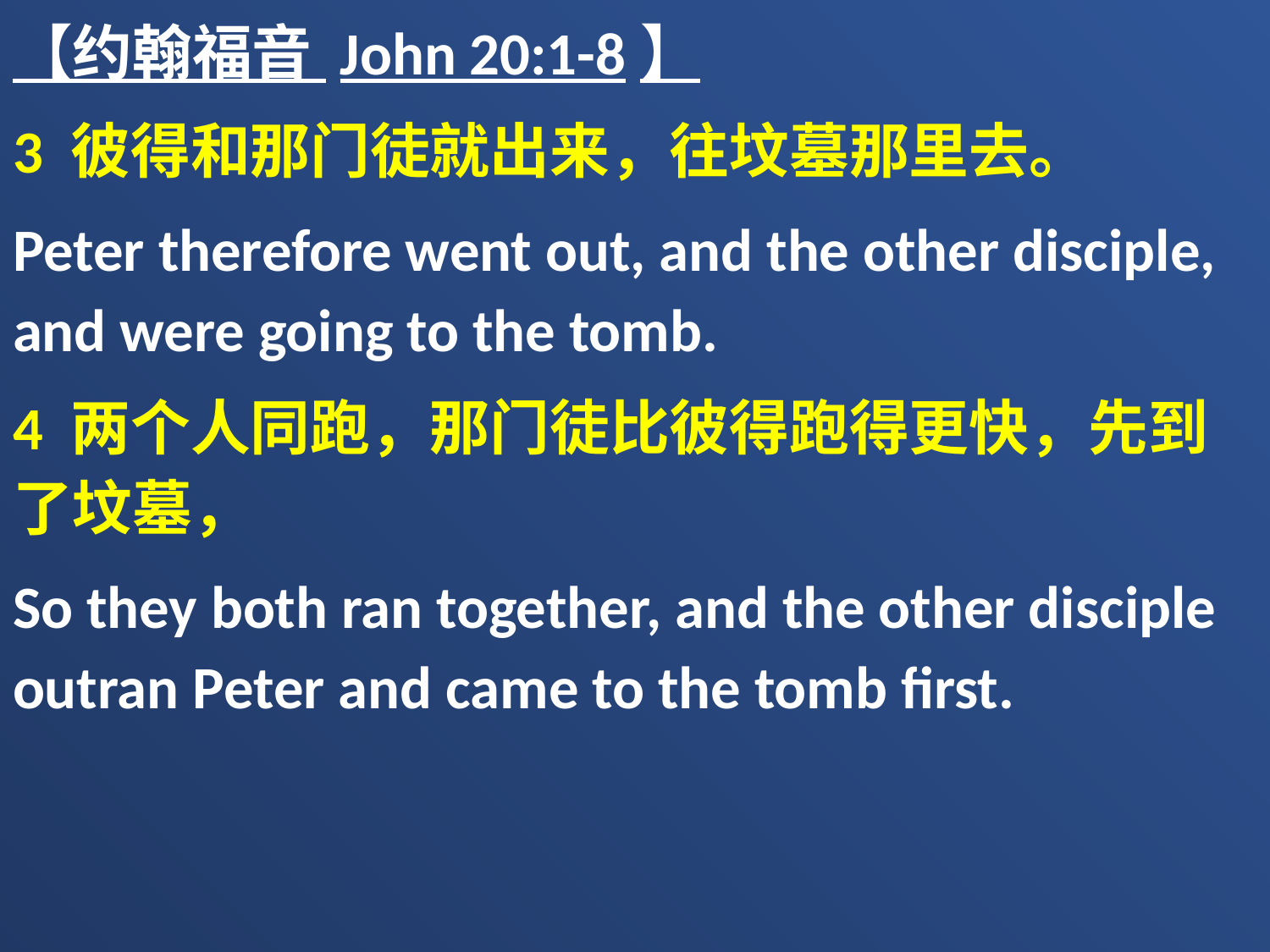

【约翰福音 John 20:1-8】
3 彼得和那门徒就出来，往坟墓那里去。
Peter therefore went out, and the other disciple, and were going to the tomb.
4 两个人同跑，那门徒比彼得跑得更快，先到了坟墓，
So they both ran together, and the other disciple outran Peter and came to the tomb first.